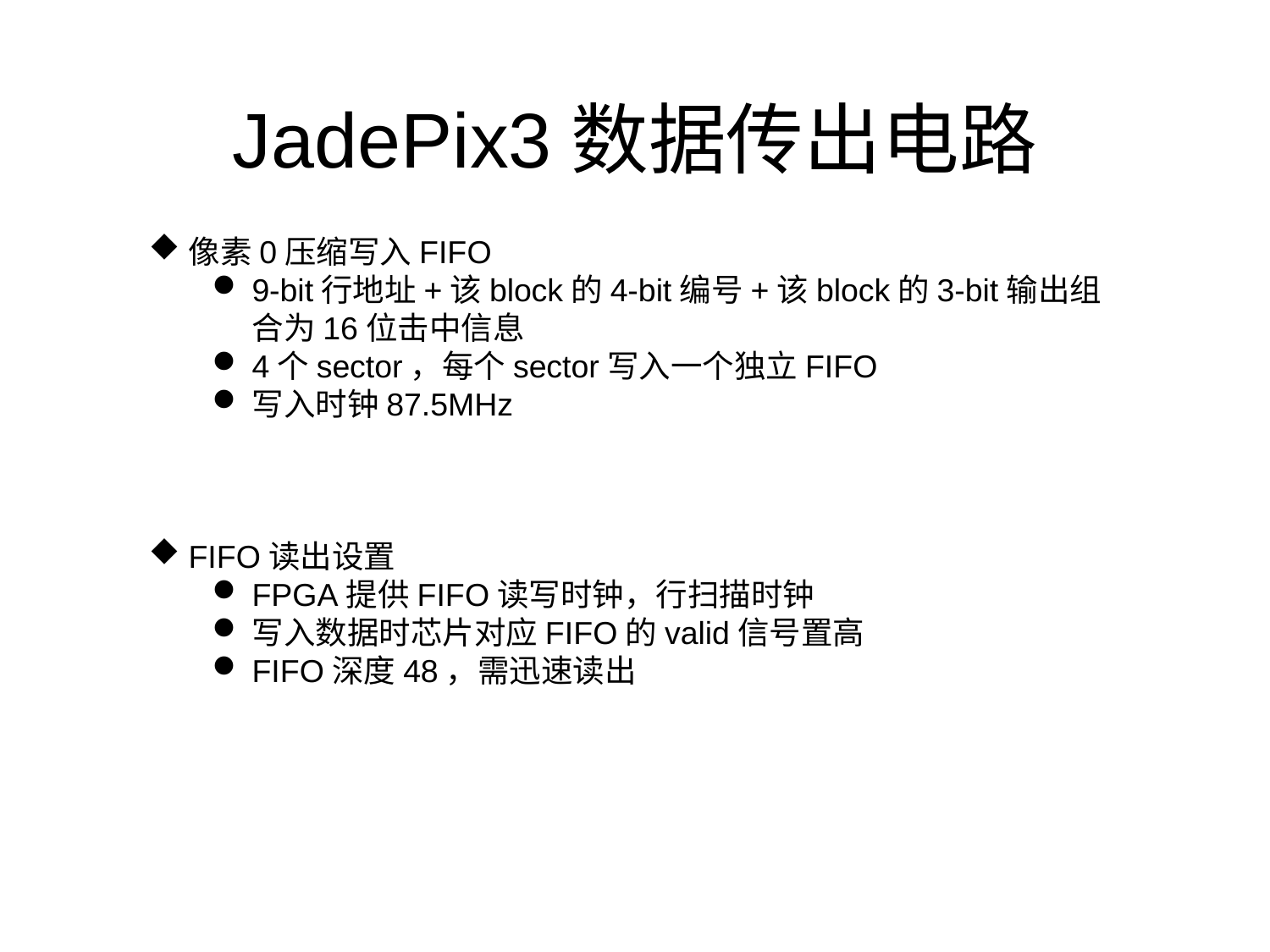

# JadePix3数据传出电路
像素0压缩写入FIFO
9-bit行地址+该block的4-bit编号+该block的3-bit输出组合为16位击中信息
4个sector，每个sector写入一个独立FIFO
写入时钟87.5MHz
FIFO读出设置
FPGA提供FIFO读写时钟，行扫描时钟
写入数据时芯片对应FIFO的valid信号置高
FIFO深度48，需迅速读出